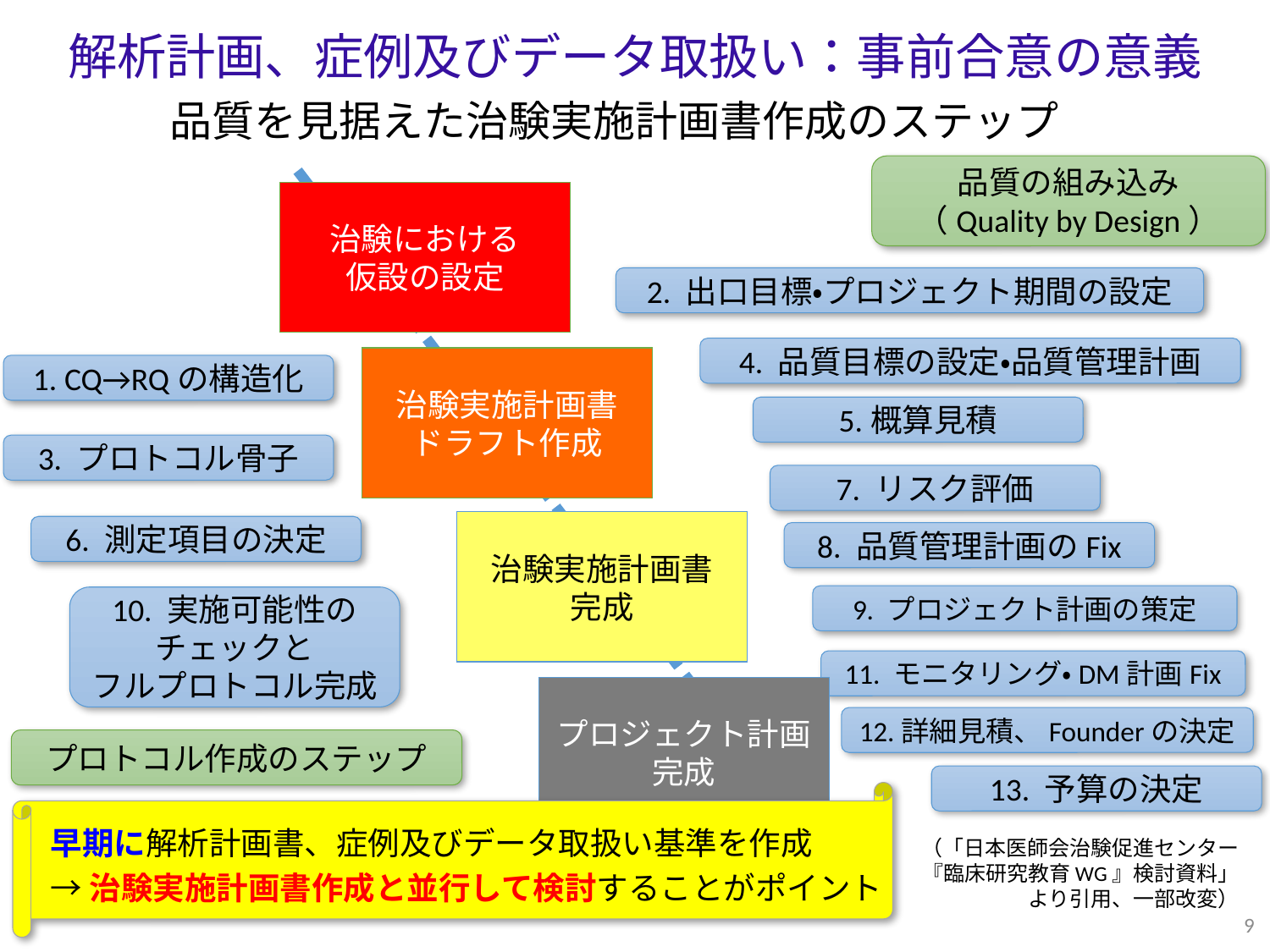

解析計画、症例及びデータ取扱い：事前合意の意義
品質を見据えた治験実施計画書作成のステップ
品質の組み込み
（Quality by Design）
治験における
仮設の設定
2. 出口目標・プロジェクト期間の設定
4. 品質目標の設定・品質管理計画
治験実施計画書
ドラフト作成
1. CQ→RQの構造化
5.概算見積
3. プロトコル骨子
7. リスク評価
治験実施計画書
完成
6. 測定項目の決定
8. 品質管理計画のFix
9. プロジェクト計画の策定
10. 実施可能性のチェックと
フルプロトコル完成
11. モニタリング・DM計画Fix
プロジェクト計画
完成
12.詳細見積、Founderの決定
プロトコル作成のステップ
13. 予算の決定

早期に解析計画書、症例及びデータ取扱い基準を作成
→ 治験実施計画書作成と並行して検討することがポイント
（「日本医師会治験促進センター
『臨床研究教育WG』検討資料」
より引用、一部改変）
9